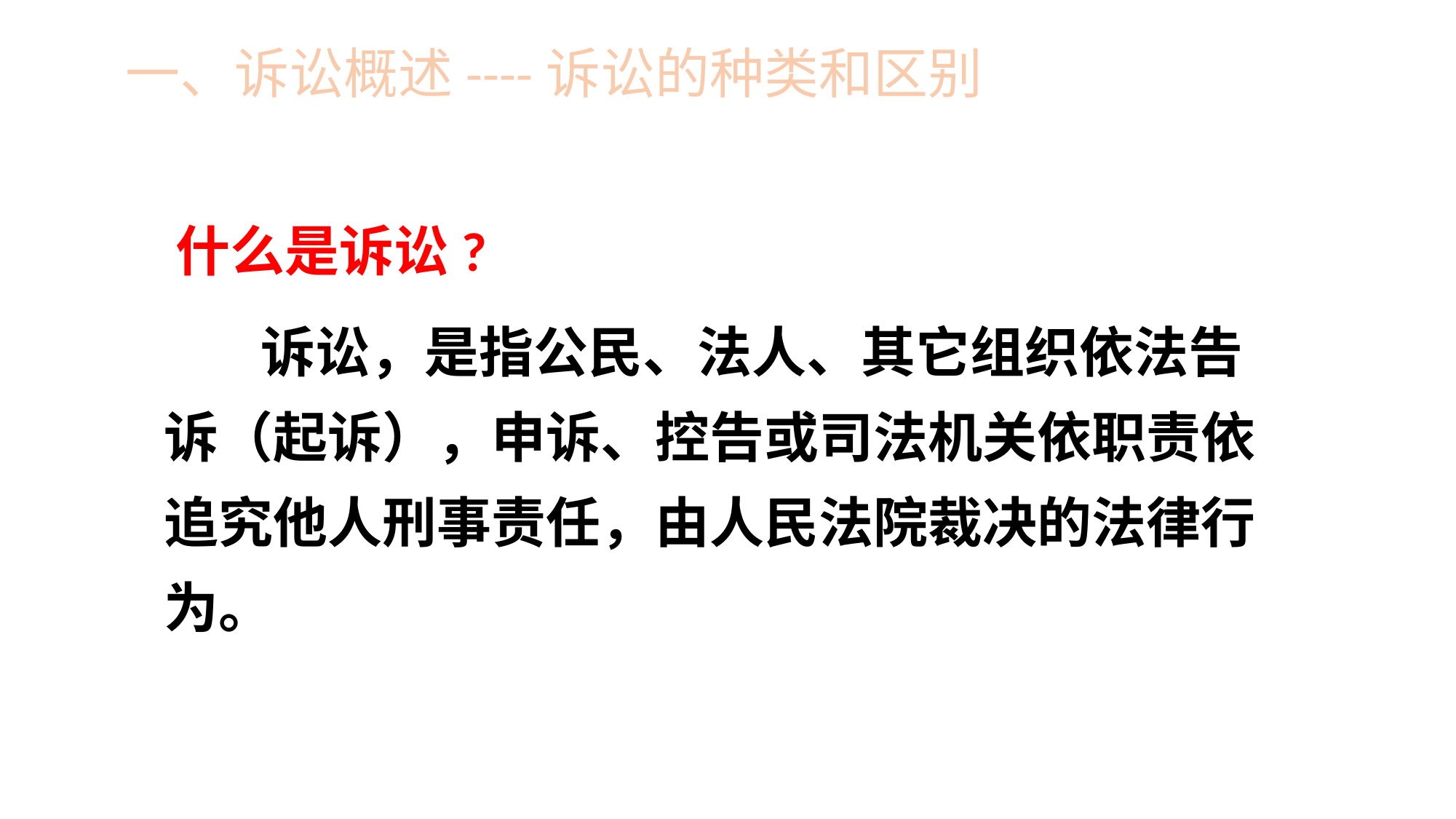

一、诉讼概述----诉讼的种类和区别
   什么是诉讼?
         诉讼，是指公民、法人、其它组织依法告诉（起诉），申诉、控告或司法机关依职责依追究他人刑事责任，由人民法院裁决的法律行为。